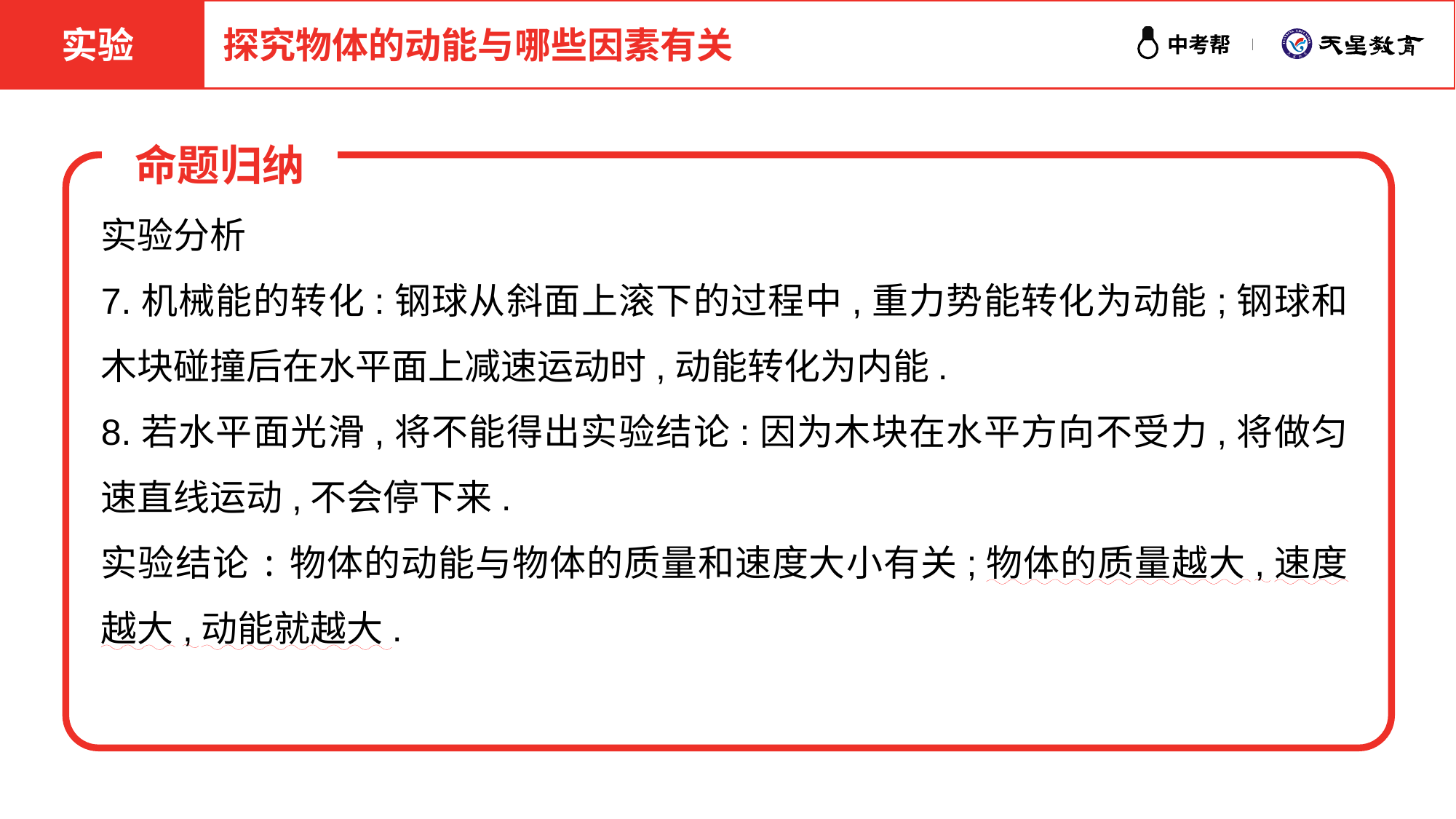

实验
探究物体的动能与哪些因素有关
命题归纳

实验分析
7.机械能的转化:钢球从斜面上滚下的过程中,重力势能转化为动能;钢球和木块碰撞后在水平面上减速运动时,动能转化为内能.
8.若水平面光滑,将不能得出实验结论:因为木块在水平方向不受力,将做匀速直线运动,不会停下来.
实验结论:物体的动能与物体的质量和速度大小有关;物体的质量越大,速度越大,动能就越大.